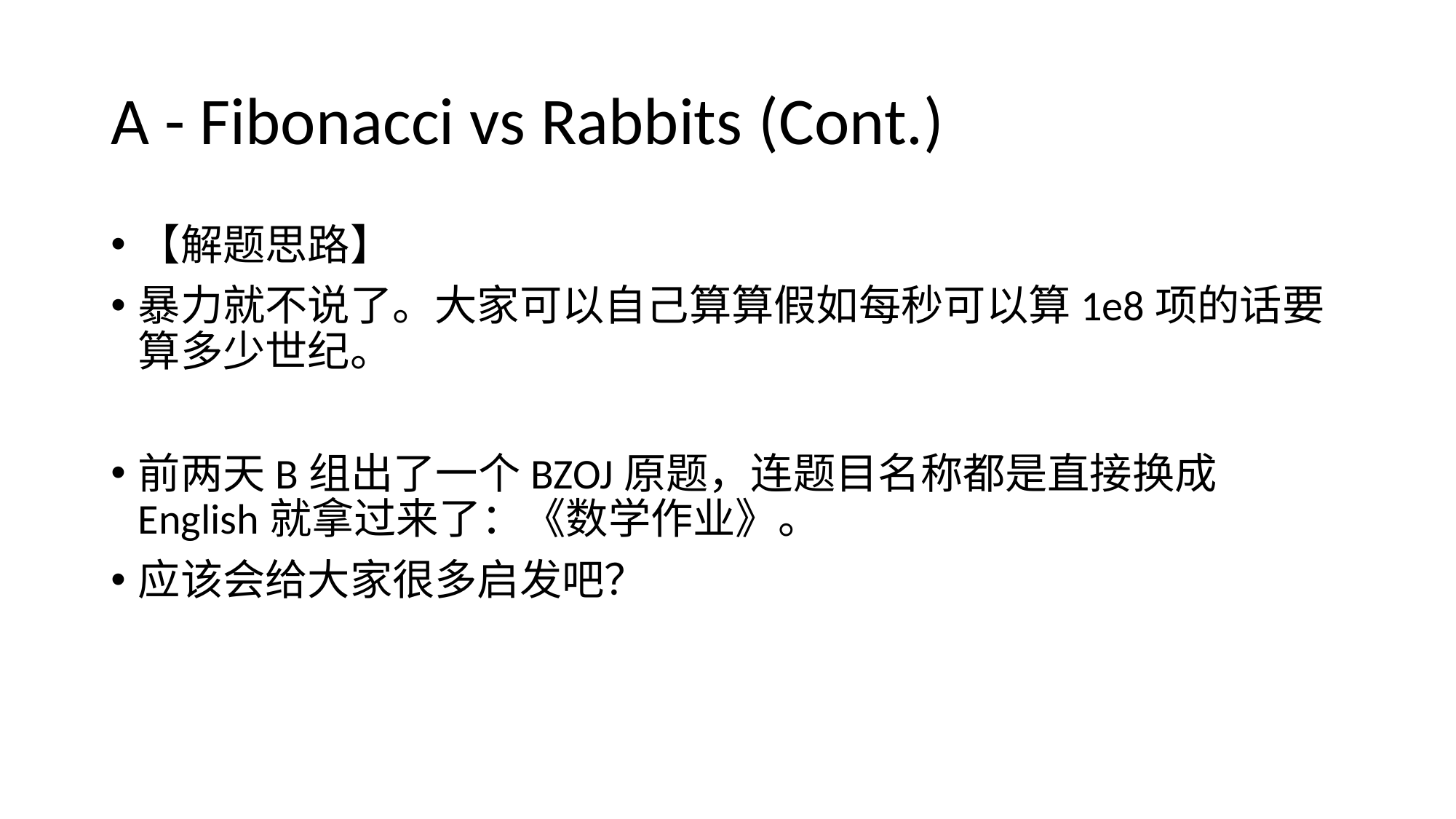

# A - Fibonacci vs Rabbits (Cont.)
【解题思路】
暴力就不说了。大家可以自己算算假如每秒可以算1e8项的话要算多少世纪。

前两天B组出了一个BZOJ原题，连题目名称都是直接换成English就拿过来了：《数学作业》。
应该会给大家很多启发吧？